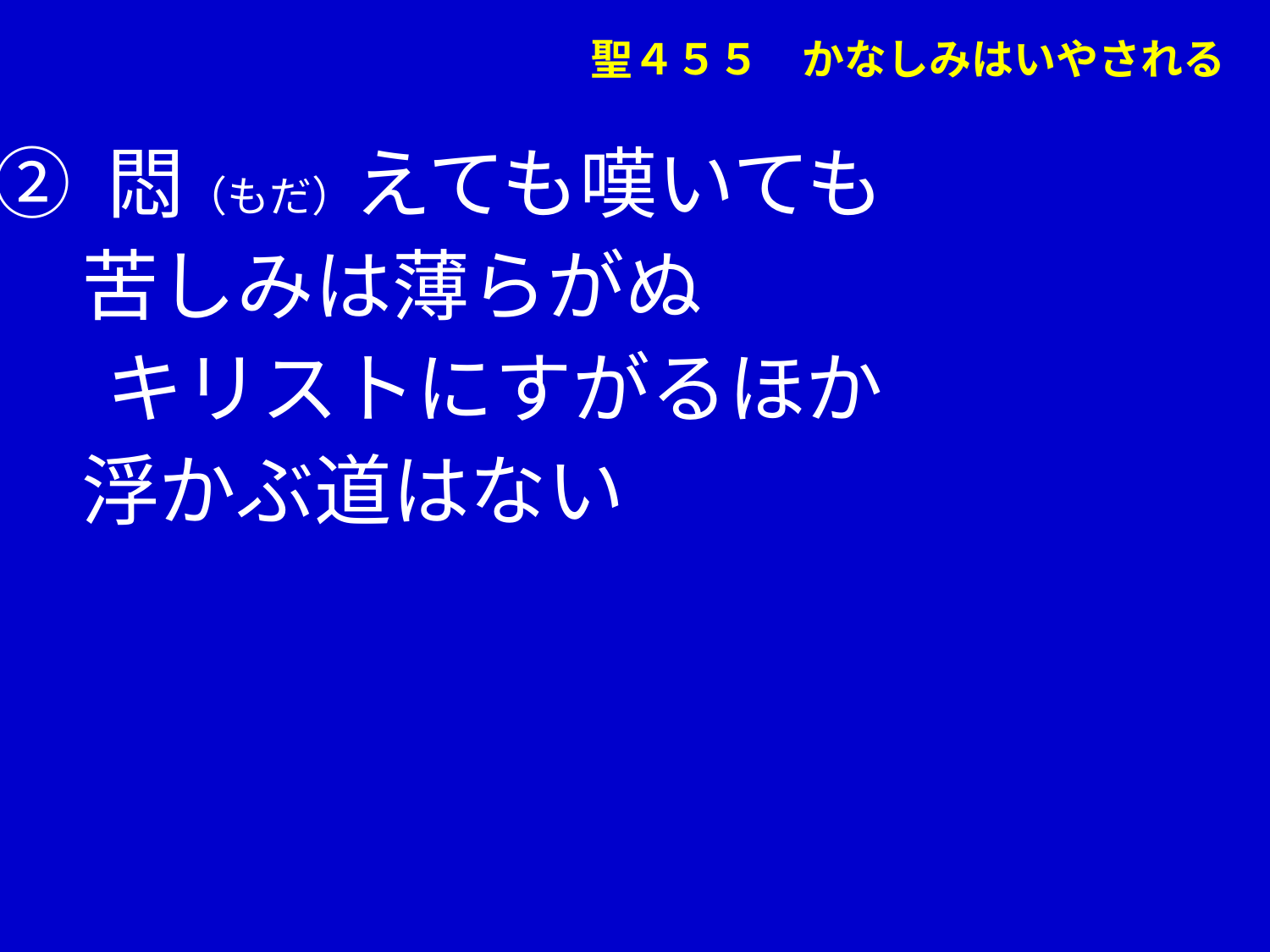

聖４５５　かなしみはいやされる
② 悶（もだ）えても嘆いても
    苦しみは薄らがぬ
　  キリストにすがるほか
    浮かぶ道はない